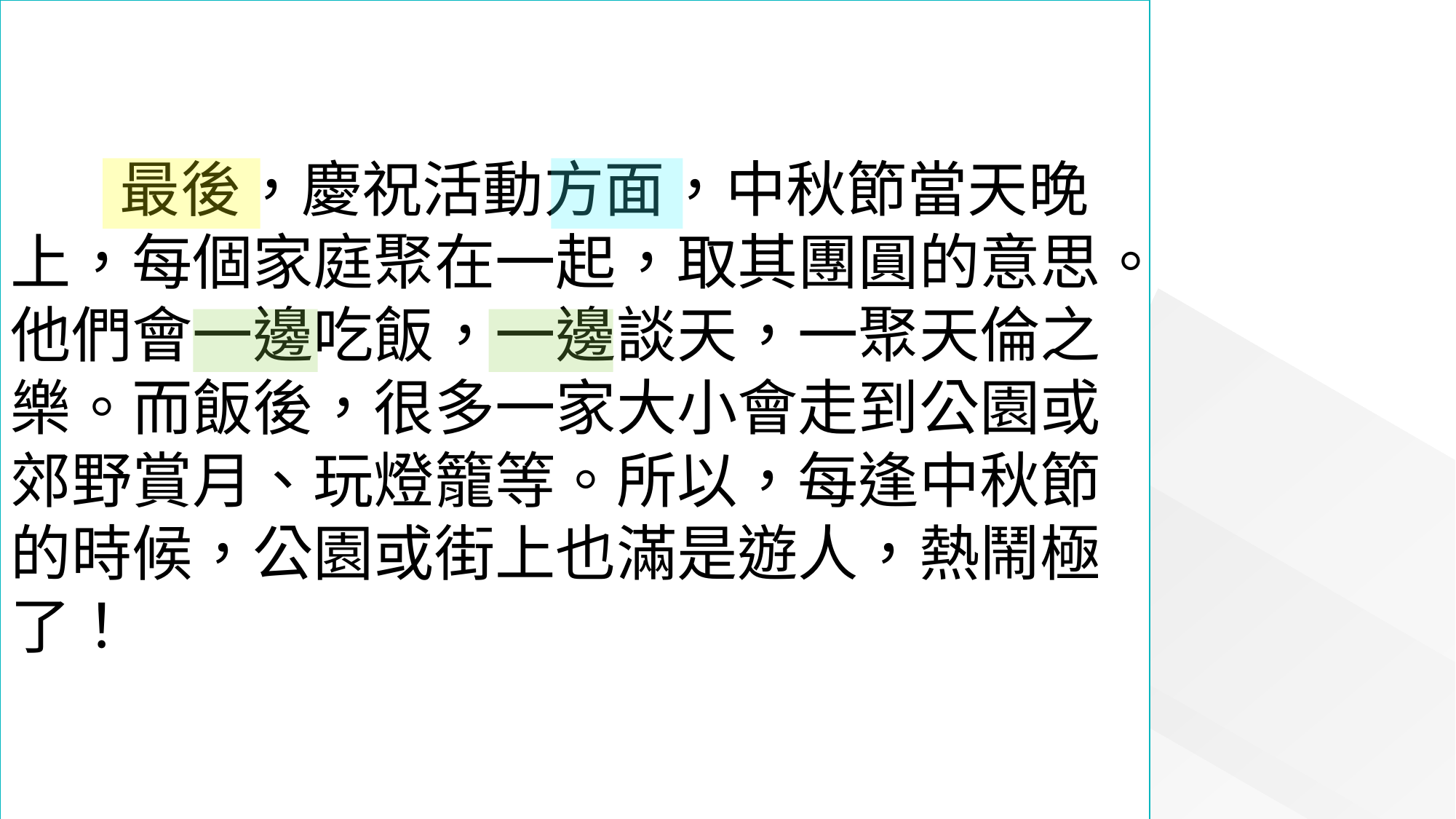

最後，慶祝活動方面，中秋節當天晚上，每個家庭聚在一起，取其團圓的意思。他們會一邊吃飯，一邊談天，一聚天倫之樂。而飯後，很多一家大小會走到公園或郊野賞月、玩燈籠等。所以，每逢中秋節的時候，公園或街上也滿是遊人，熱鬧極了！